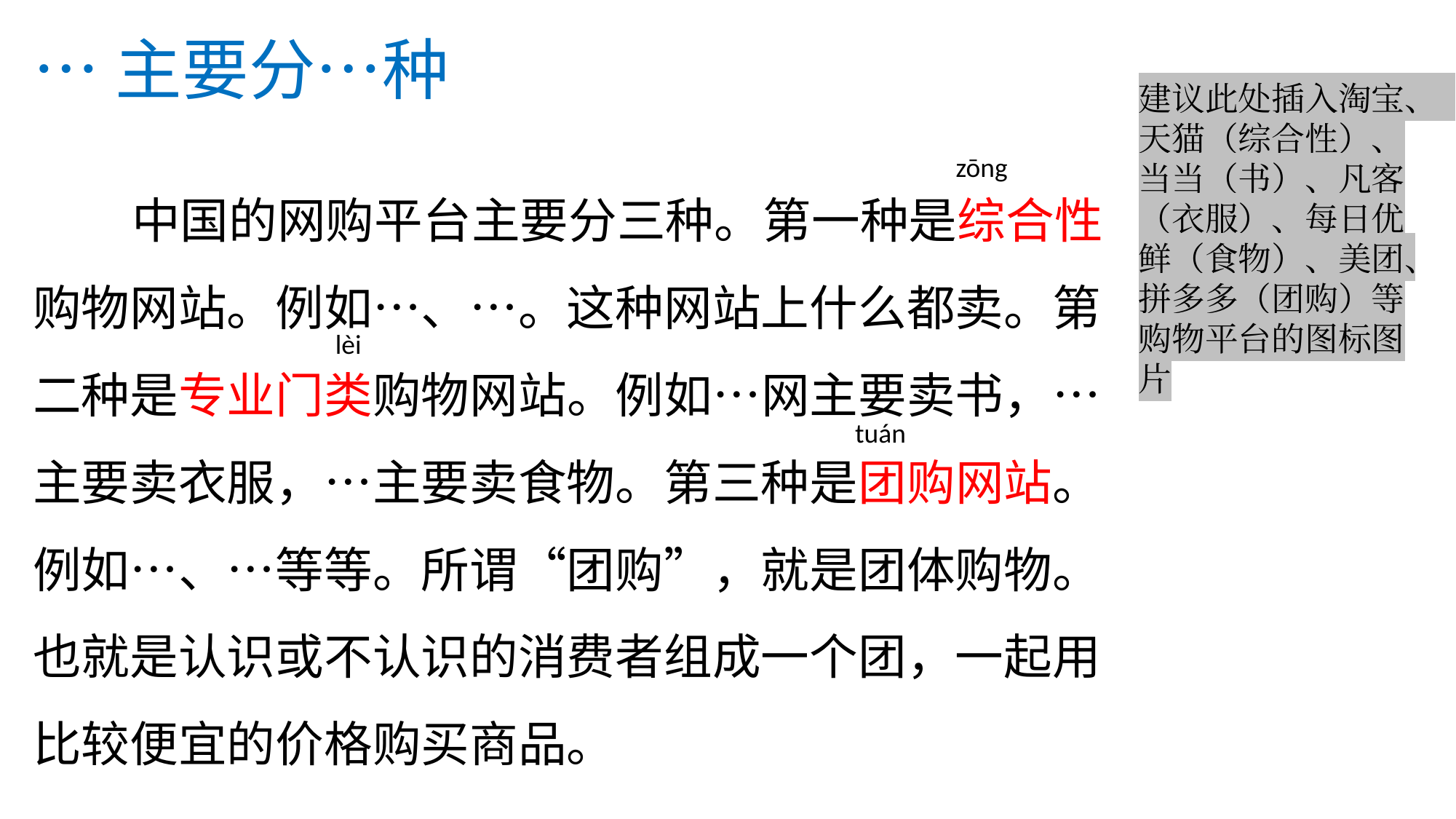

# …主要分…种
建议此处插入淘宝、天猫（综合性）、当当（书）、凡客（衣服）、每日优鲜（食物）、美团、拼多多（团购）等购物平台的图标图片
zōng
        中国的网购平台主要分三种。第一种是综合性购物网站。例如…、…。这种网站上什么都卖。第二种是专业门类购物网站。例如…网主要卖书，…主要卖衣服，…主要卖食物。第三种是团购网站。例如…、…等等。所谓“团购”，就是团体购物。也就是认识或不认识的消费者组成一个团，一起用比较便宜的价格购买商品。
lèi
tuán